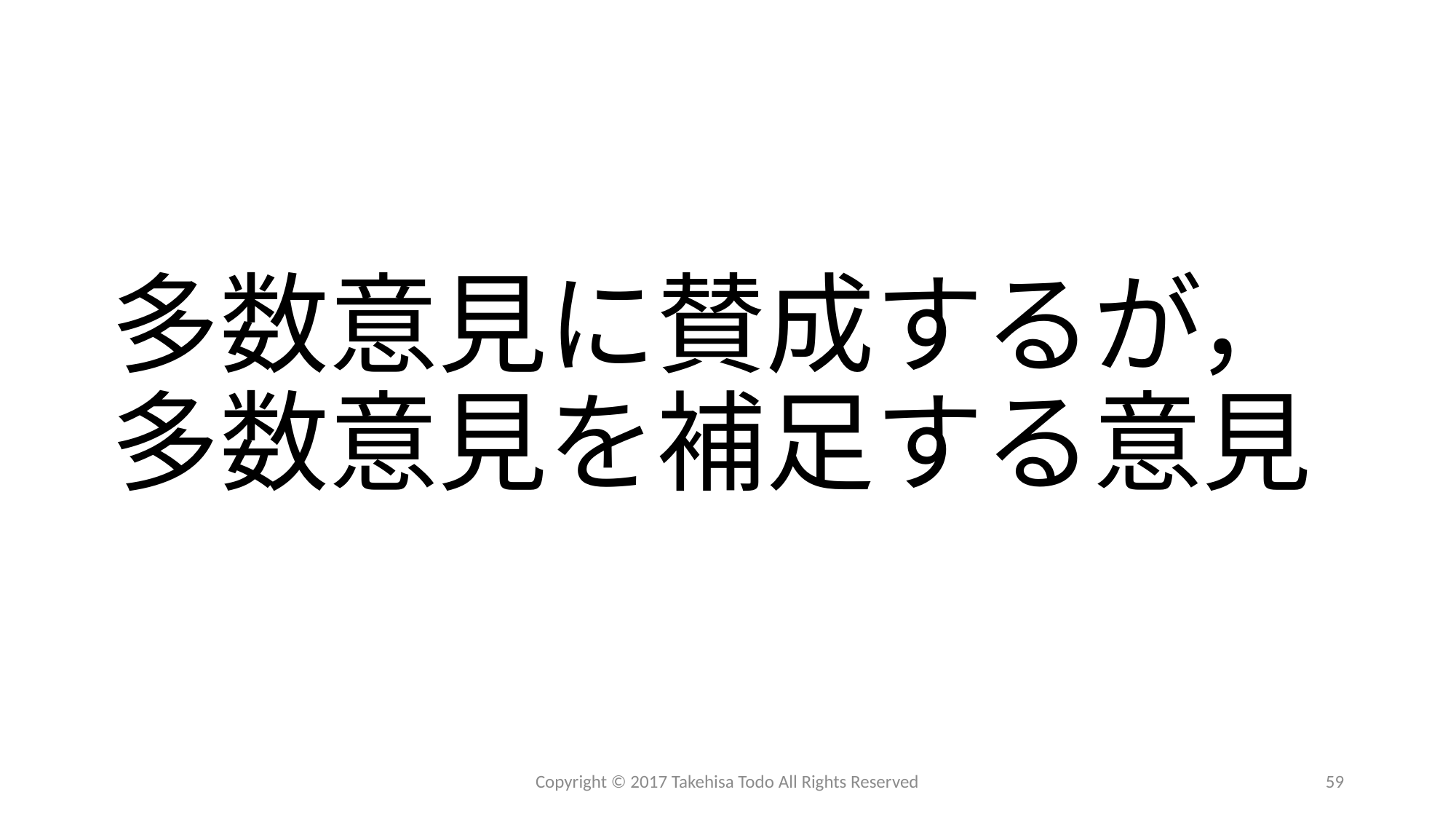

# 多数意見に賛成するが， 多数意見を補足する意見
Copyright © 2017 Takehisa Todo All Rights Reserved
59